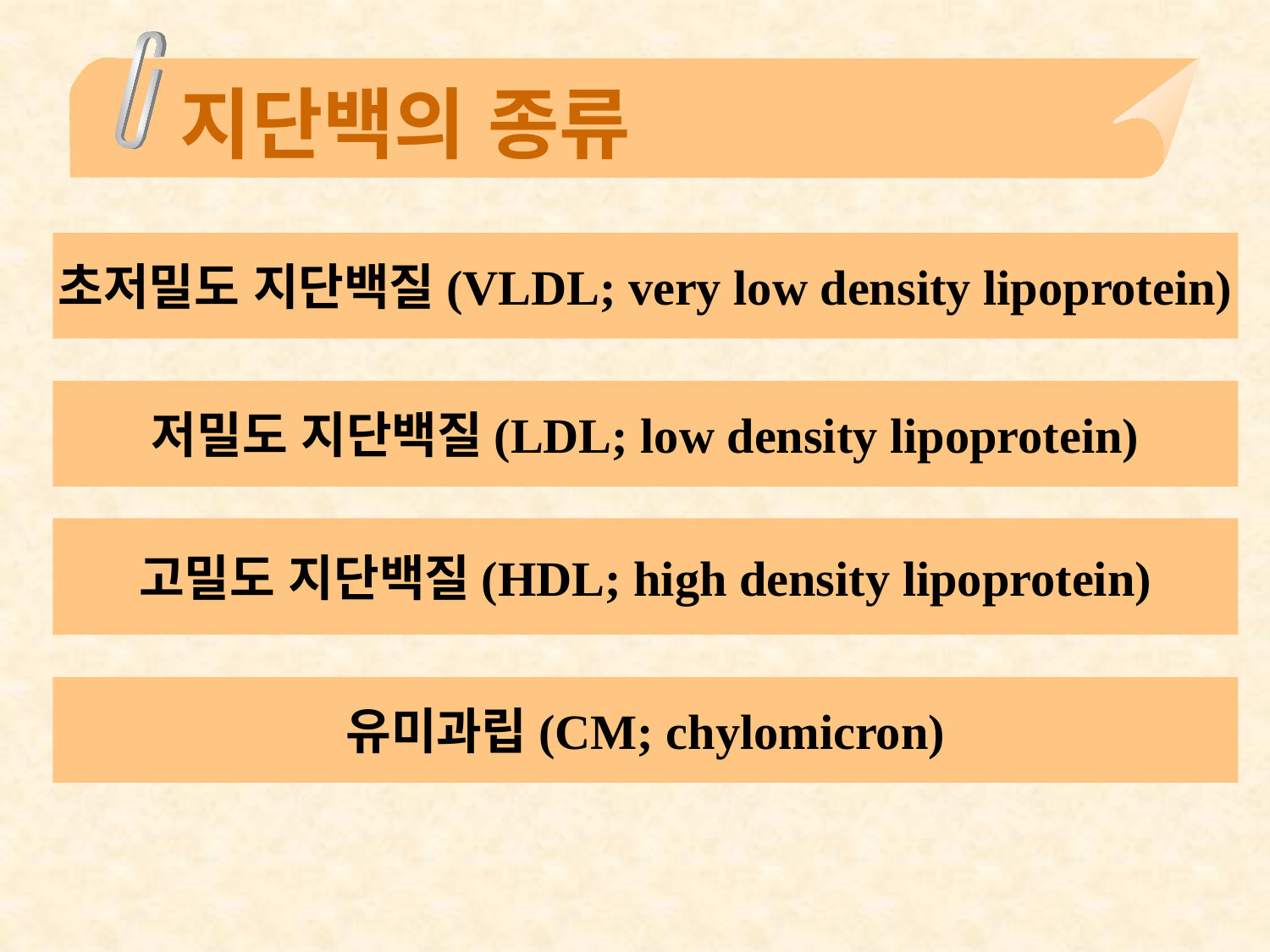

# 지단백의 종류
초저밀도 지단백질(VLDL; very low density lipoprotein)
저밀도 지단백질(LDL; low density lipoprotein)
고밀도 지단백질(HDL; high density lipoprotein)
유미과립(CM; chylomicron)